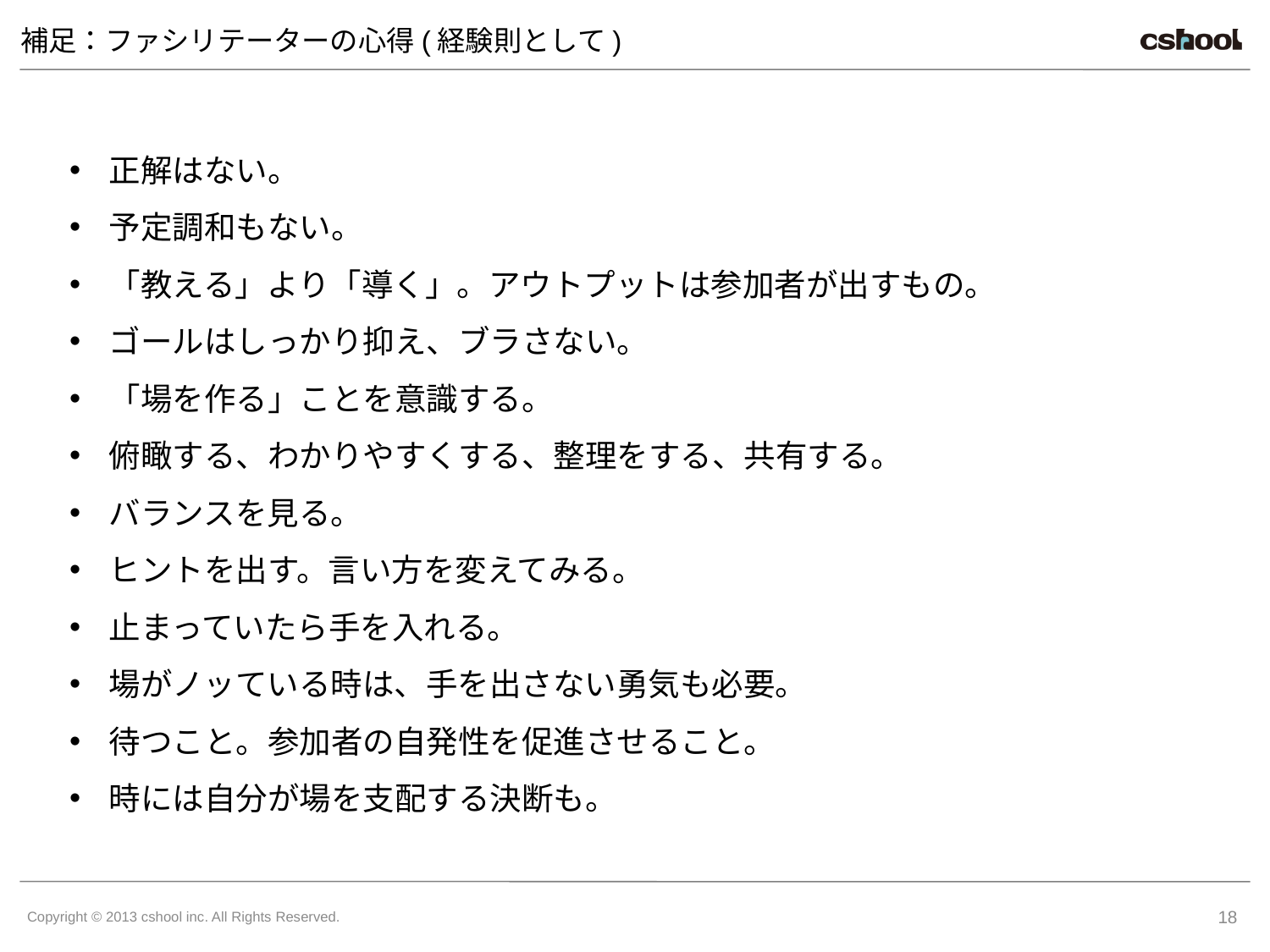

# 補足：ファシリテーターの心得(経験則として)
正解はない。
予定調和もない。
「教える」より「導く」。アウトプットは参加者が出すもの。
ゴールはしっかり抑え、ブラさない。
「場を作る」ことを意識する。
俯瞰する、わかりやすくする、整理をする、共有する。
バランスを見る。
ヒントを出す。言い方を変えてみる。
止まっていたら手を入れる。
場がノッている時は、手を出さない勇気も必要。
待つこと。参加者の自発性を促進させること。
時には自分が場を支配する決断も。
18
Copyright © 2013 cshool inc. All Rights Reserved.